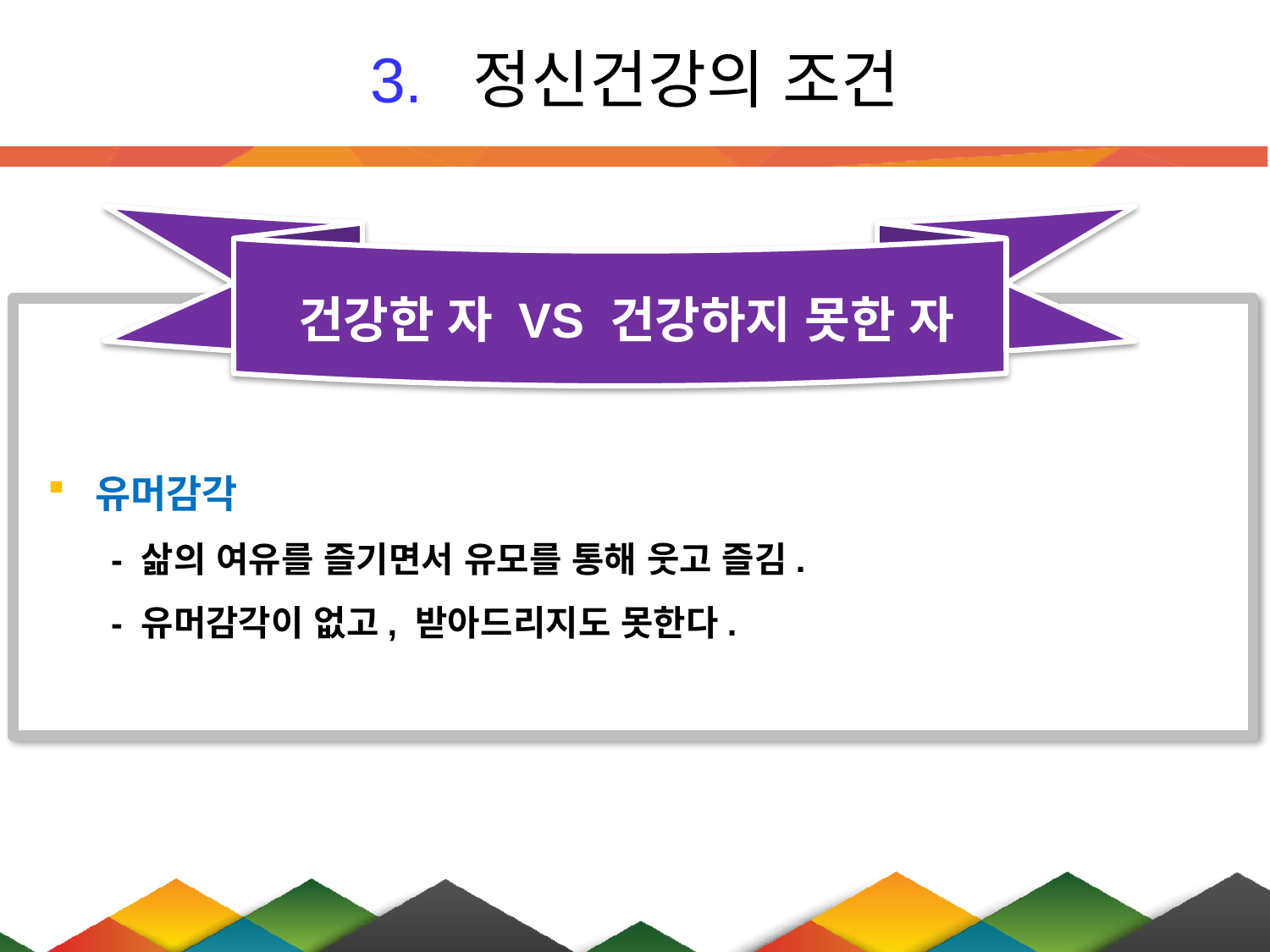

# 정신건강의 조건

건강한 자 VS 건강하지 못한 자

유머감각
- 삶의 여유를 즐기면서 유모를 통해 웃고 즐김.
- 유머감각이 없고, 받아드리지도 못한다.